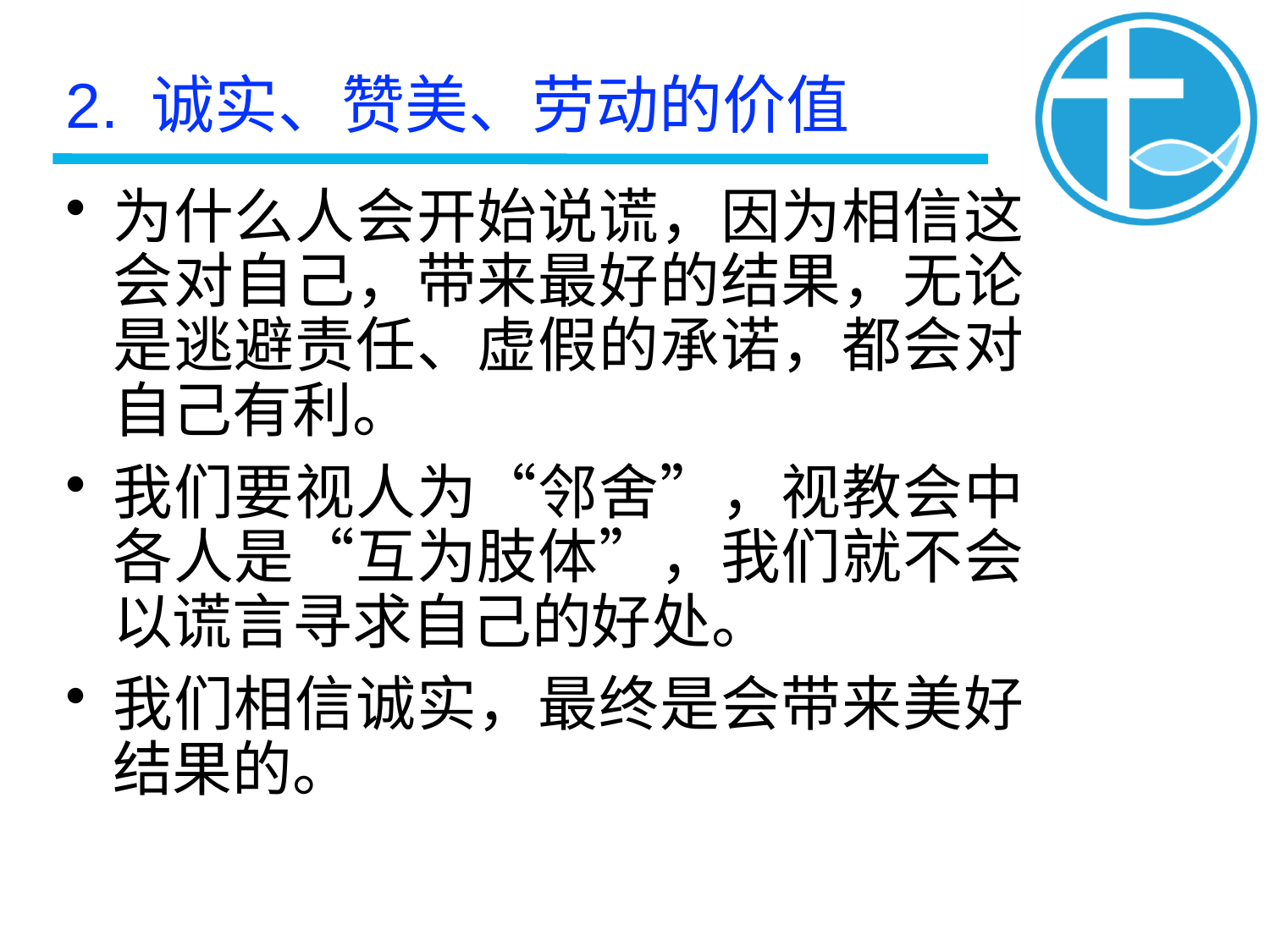

2. 诚实、赞美、劳动的价值
为什么人会开始说谎，因为相信这会对自己，带来最好的结果，无论是逃避责任、虚假的承诺，都会对自己有利。
我们要视人为“邻舍”，视教会中各人是“互为肢体”，我们就不会以谎言寻求自己的好处。
我们相信诚实，最终是会带来美好结果的。